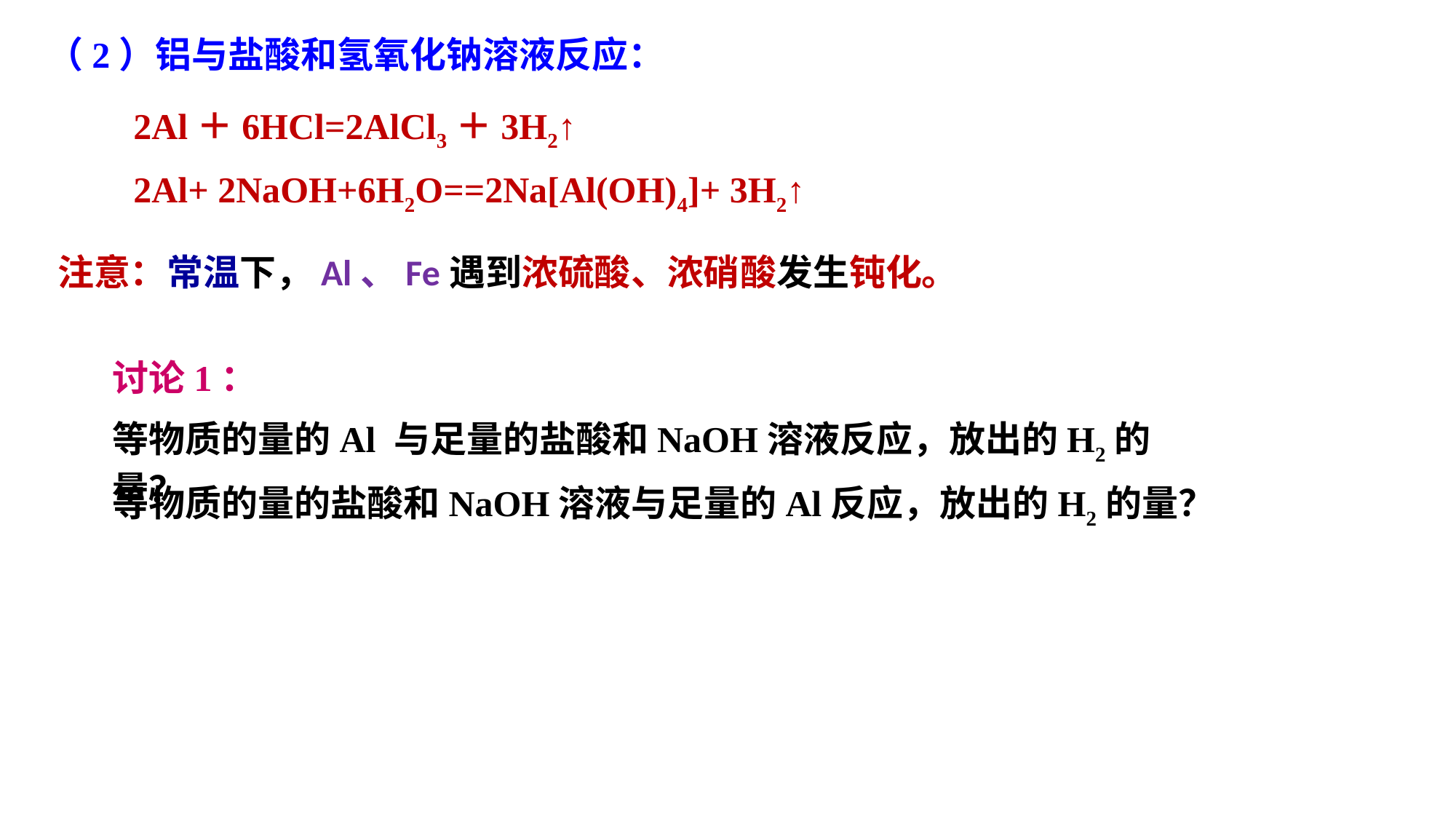

# （2）铝与盐酸和氢氧化钠溶液反应：
2Al＋6HCl=2AlCl3＋3H2↑
2Al+ 2NaOH+6H2O==2Na[Al(OH)4]+ 3H2↑
注意：常温下，Al、Fe遇到浓硫酸、浓硝酸发生钝化。
讨论1：
等物质的量的Al 与足量的盐酸和NaOH溶液反应，放出的H2的量？
等物质的量的盐酸和NaOH溶液与足量的Al反应，放出的H2的量？